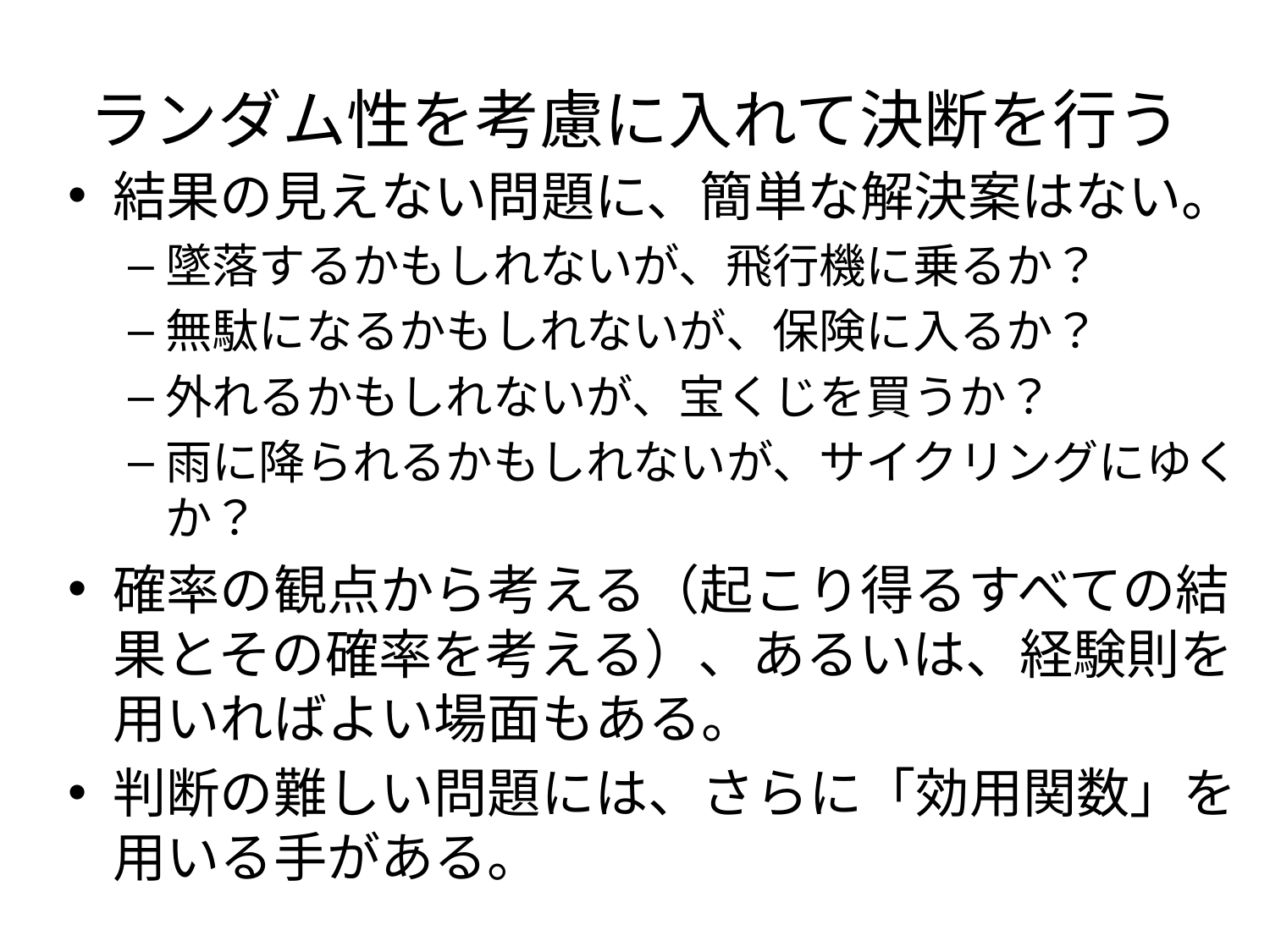

# ランダム性を考慮に入れて決断を行う
結果の見えない問題に、簡単な解決案はない。
墜落するかもしれないが、飛行機に乗るか？
無駄になるかもしれないが、保険に入るか？
外れるかもしれないが、宝くじを買うか？
雨に降られるかもしれないが、サイクリングにゆくか？
確率の観点から考える（起こり得るすべての結果とその確率を考える）、あるいは、経験則を用いればよい場面もある。
判断の難しい問題には、さらに「効用関数」を用いる手がある。